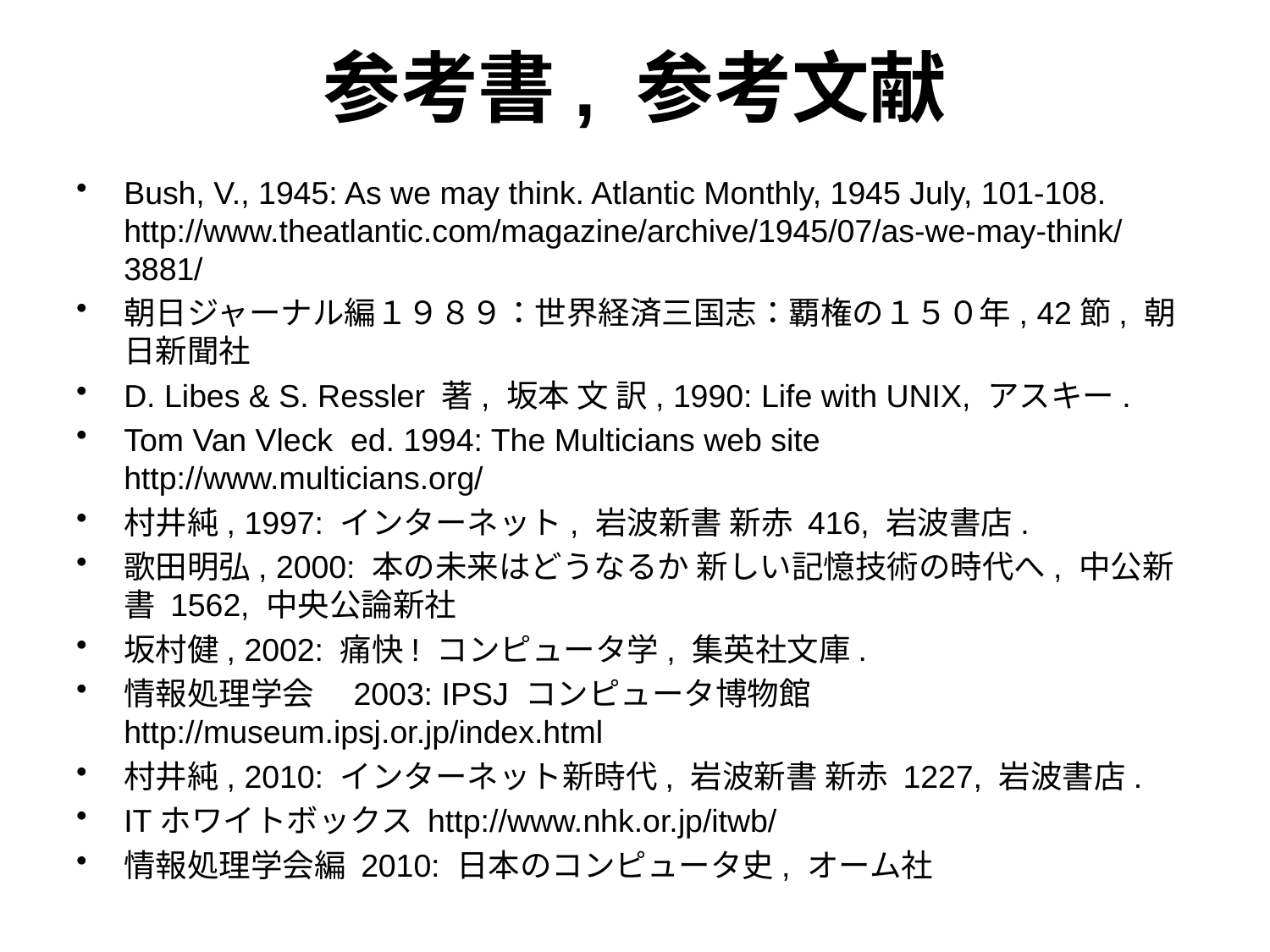

# 参考書, 参考文献
Bush, V., 1945: As we may think. Atlantic Monthly, 1945 July, 101-108. http://www.theatlantic.com/magazine/archive/1945/07/as-we-may-think/3881/
朝日ジャーナル編１９８９：世界経済三国志：覇権の１５０年, 42節, 朝日新聞社
D. Libes & S. Ressler 著, 坂本 文 訳, 1990: Life with UNIX, アスキー.
Tom Van Vleck  ed. 1994: The Multicians web site
http://www.multicians.org/
村井純, 1997: インターネット, 岩波新書 新赤 416, 岩波書店.
歌田明弘, 2000: 本の未来はどうなるか 新しい記憶技術の時代へ, 中公新書 1562, 中央公論新社
坂村健, 2002: 痛快! コンピュータ学, 集英社文庫.
情報処理学会　2003: IPSJ コンピュータ博物館
http://museum.ipsj.or.jp/index.html
村井純, 2010: インターネット新時代, 岩波新書 新赤 1227, 岩波書店.
ITホワイトボックス http://www.nhk.or.jp/itwb/
情報処理学会編 2010: 日本のコンピュータ史, オーム社